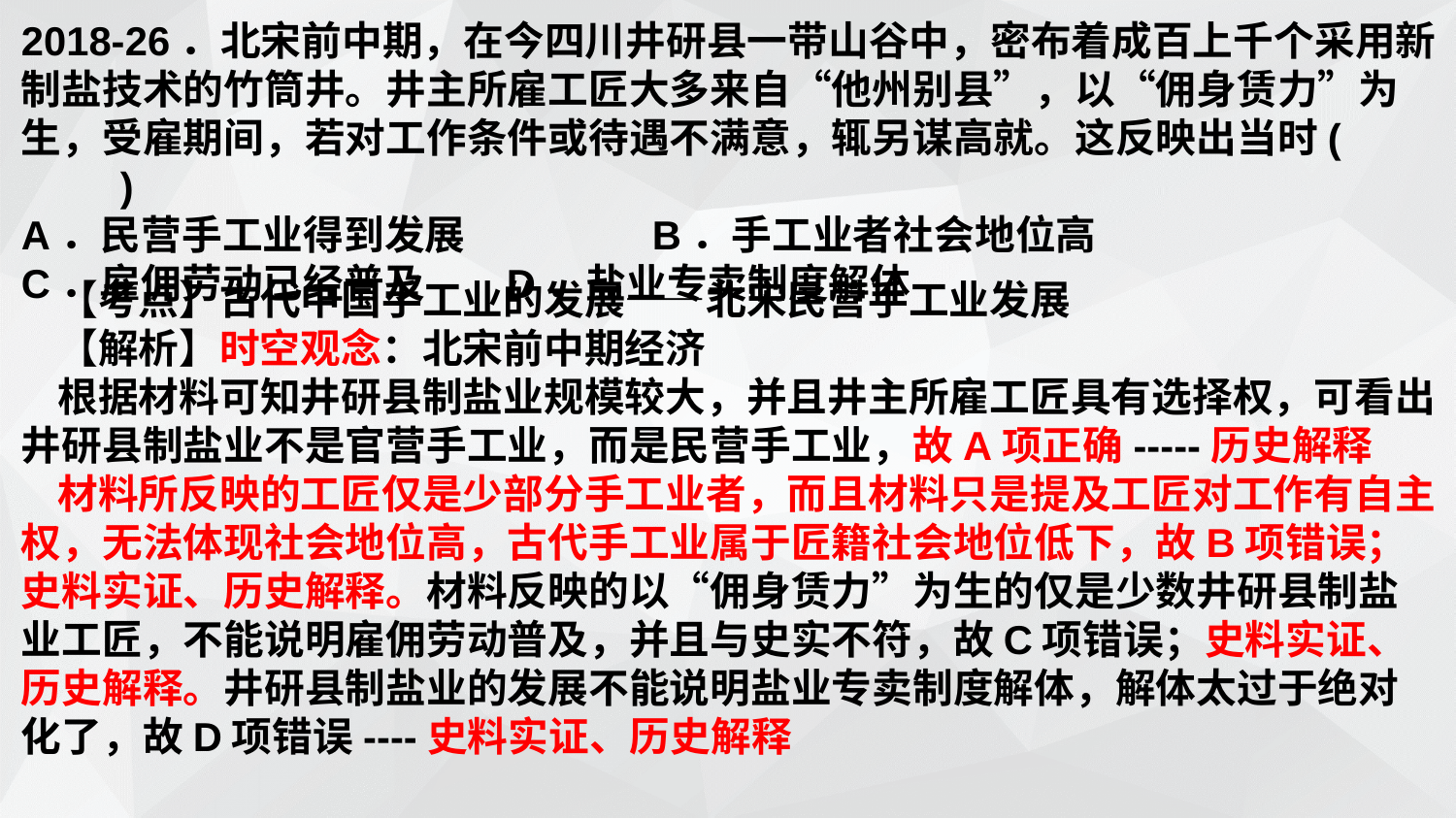

2018-26．北宋前中期，在今四川井研县一带山谷中，密布着成百上千个采用新
制盐技术的竹筒井。井主所雇工匠大多来自“他州别县”，以“佣身赁力”为
生，受雇期间，若对工作条件或待遇不满意，辄另谋高就。这反映出当时(　　)
A．民营手工业得到发展     	B．手工业者社会地位高
C．雇佣劳动已经普及    	D．盐业专卖制度解体

【考点】古代中国手工业的发展——北宋民营手工业发展
【解析】时空观念：北宋前中期经济根据材料可知井研县制盐业规模较大，并且井主所雇工匠具有选择权，可看出井研县制盐业不是官营手工业，而是民营手工业，故A项正确-----历史解释材料所反映的工匠仅是少部分手工业者，而且材料只是提及工匠对工作有自主权，无法体现社会地位高，古代手工业属于匠籍社会地位低下，故B项错误；史料实证、历史解释。材料反映的以“佣身赁力”为生的仅是少数井研县制盐业工匠，不能说明雇佣劳动普及，并且与史实不符，故C项错误；史料实证、历史解释。井研县制盐业的发展不能说明盐业专卖制度解体，解体太过于绝对化了，故D项错误----史料实证、历史解释